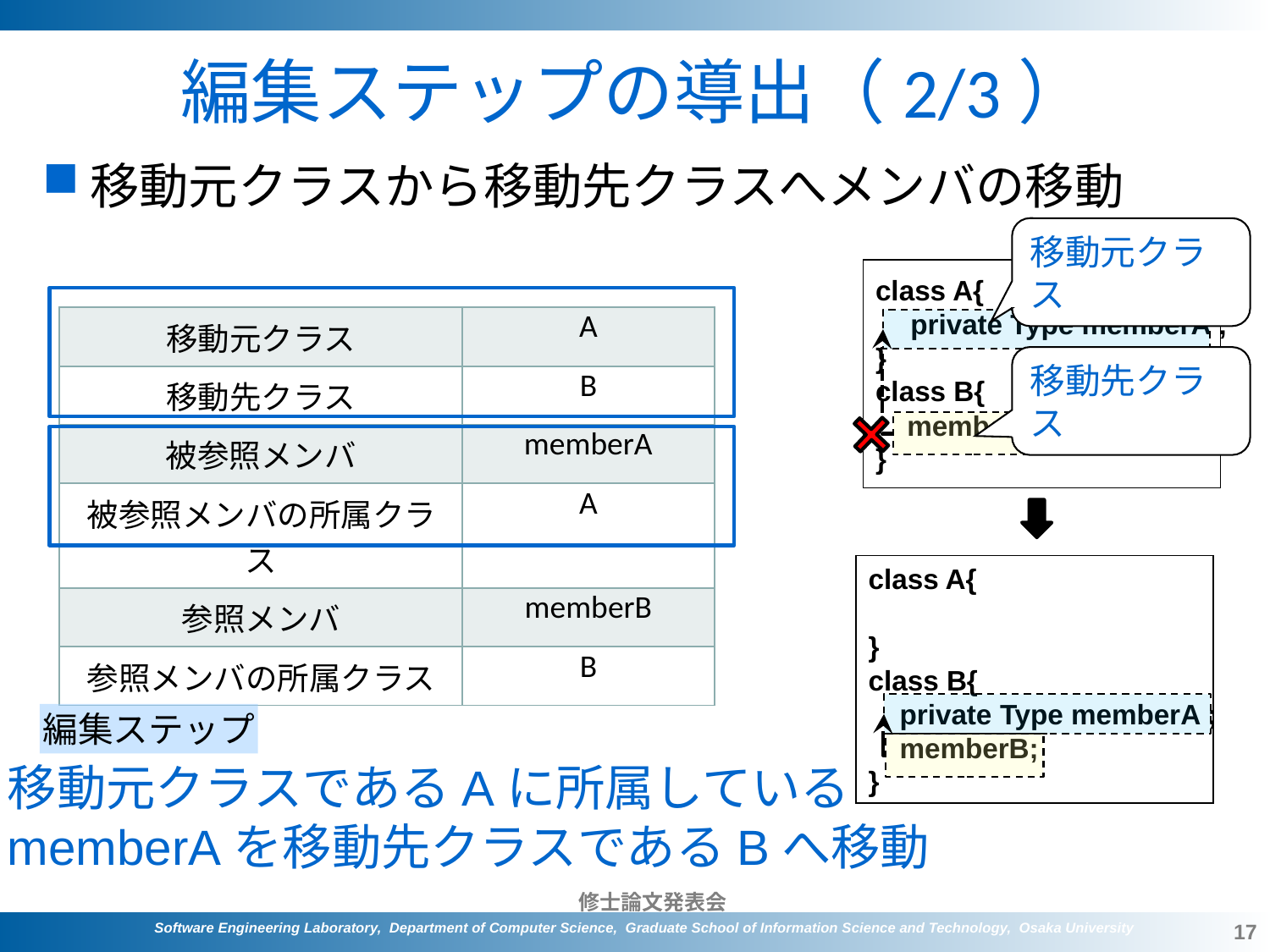

# 編集ステップの導出（2/3）
移動元クラスから移動先クラスへメンバの移動
移動元クラス
class A{
　private Type memberA ;
}
class B{
    memberB;
}

| 移動元クラス | A |
| --- | --- |
| 移動先クラス | B |
| 被参照メンバ | memberA |
| 被参照メンバの所属クラス | A |
| 参照メンバ | memberB |
| 参照メンバの所属クラス | B |
移動先クラス

class A{

}
class B{
    private Type memberA ;
    memberB;
}

編集ステップ
移動元クラスであるAに所属している
memberAを移動先クラスであるBへ移動

17
Software Engineering Laboratory,  Department of Computer Science,  Graduate School of Information Science and Technology,  Osaka University